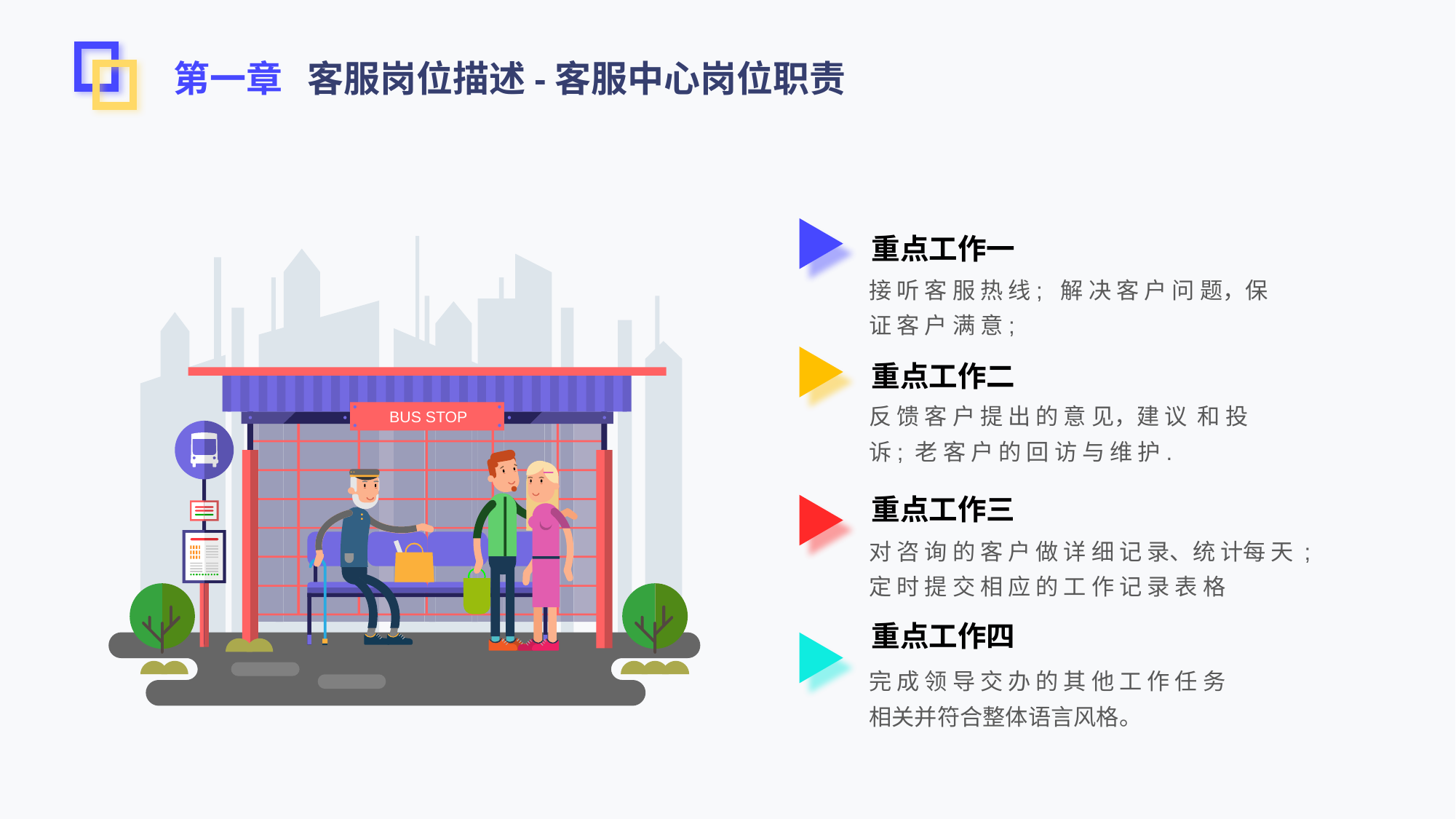

第一章   客服岗位描述-客服中心岗位职责

重点工作一

BUS STOP

接 听 客 服 热 线;  解 决 客 户 问 题，保 证 客 户 满 意;
重点工作二

反 馈 客 户 提 出 的 意 见，建 议  和 投 诉; 老 客 户 的 回 访 与 维 护.
重点工作三

对 咨 询 的 客 户 做 详 细 记 录、统 计每 天 ;定 时 提 交 相 应 的 工 作 记 录 表 格
重点工作四

完 成 领 导 交 办 的 其 他 工 作 任 务
相关并符合整体语言风格。